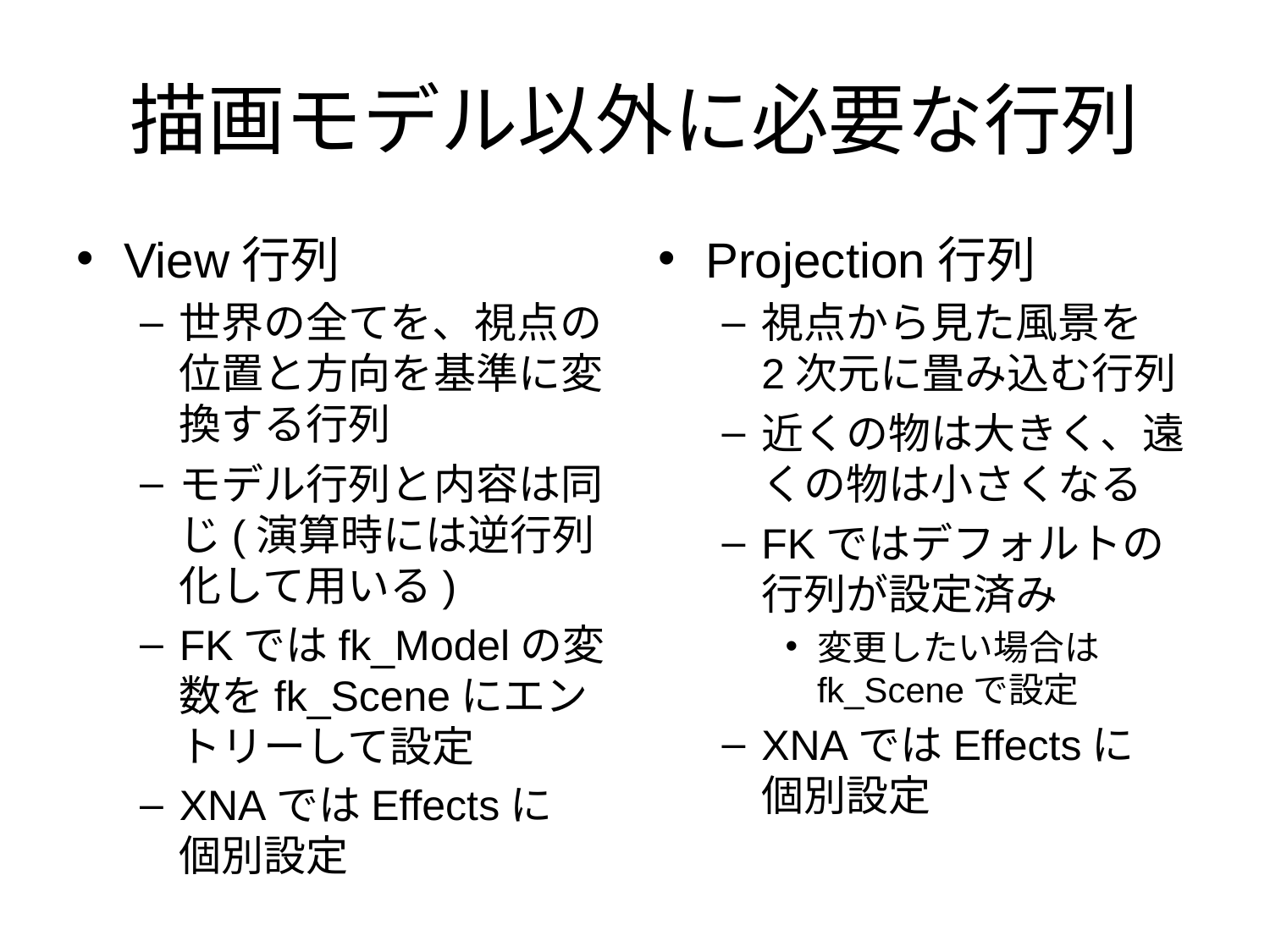

# 描画モデル以外に必要な行列
View行列
世界の全てを、視点の位置と方向を基準に変換する行列
モデル行列と内容は同じ(演算時には逆行列化して用いる)
FKではfk_Modelの変数をfk_Sceneにエントリーして設定
XNAではEffectsに
個別設定
Projection行列
視点から見た風景を
2次元に畳み込む行列
近くの物は大きく、遠くの物は小さくなる
FKではデフォルトの行列が設定済み
変更したい場合はfk_Sceneで設定
XNAではEffectsに
個別設定